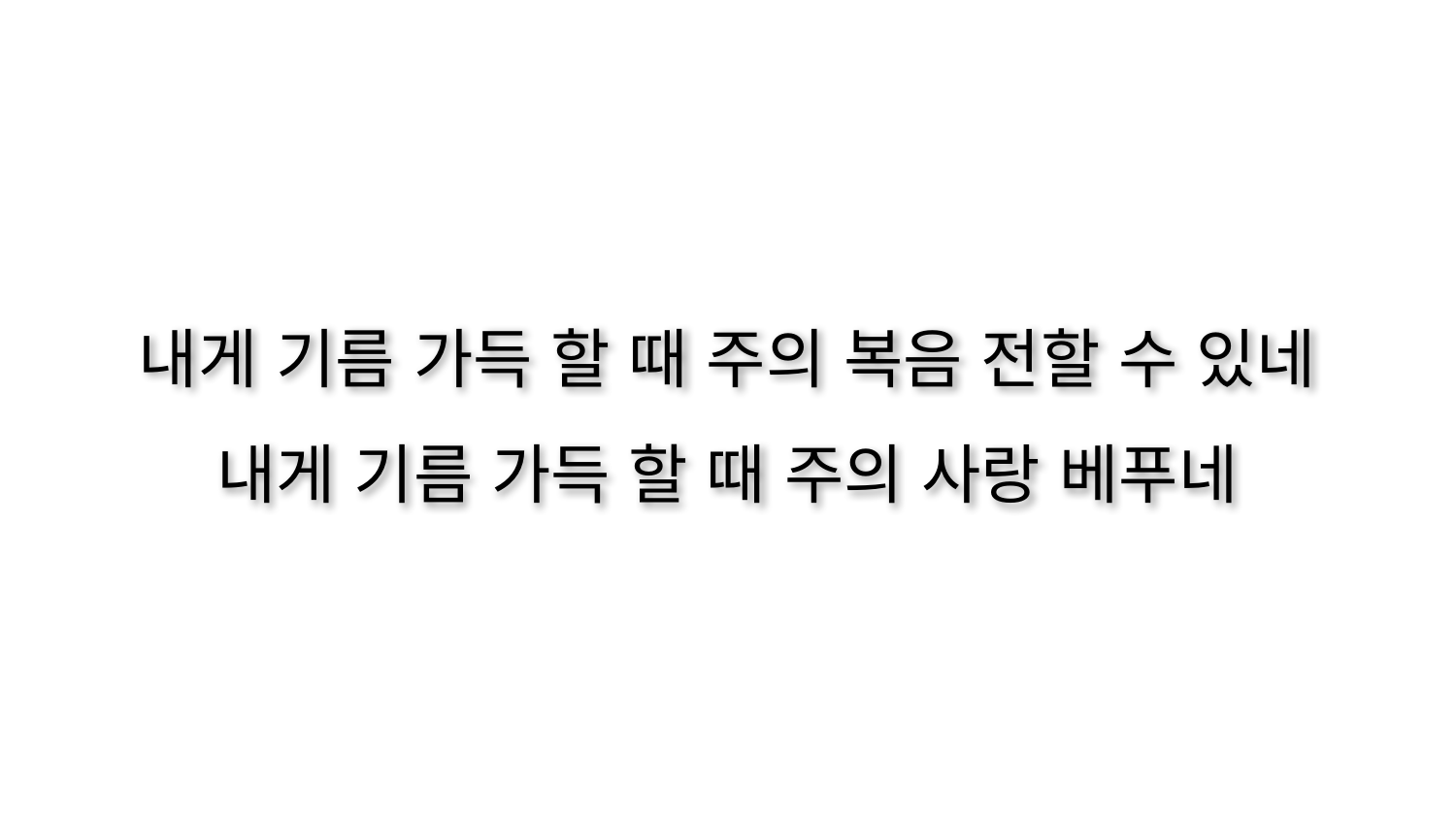

내게 기름 가득 할 때 주의 복음 전할 수 있네
내게 기름 가득 할 때 주의 사랑 베푸네